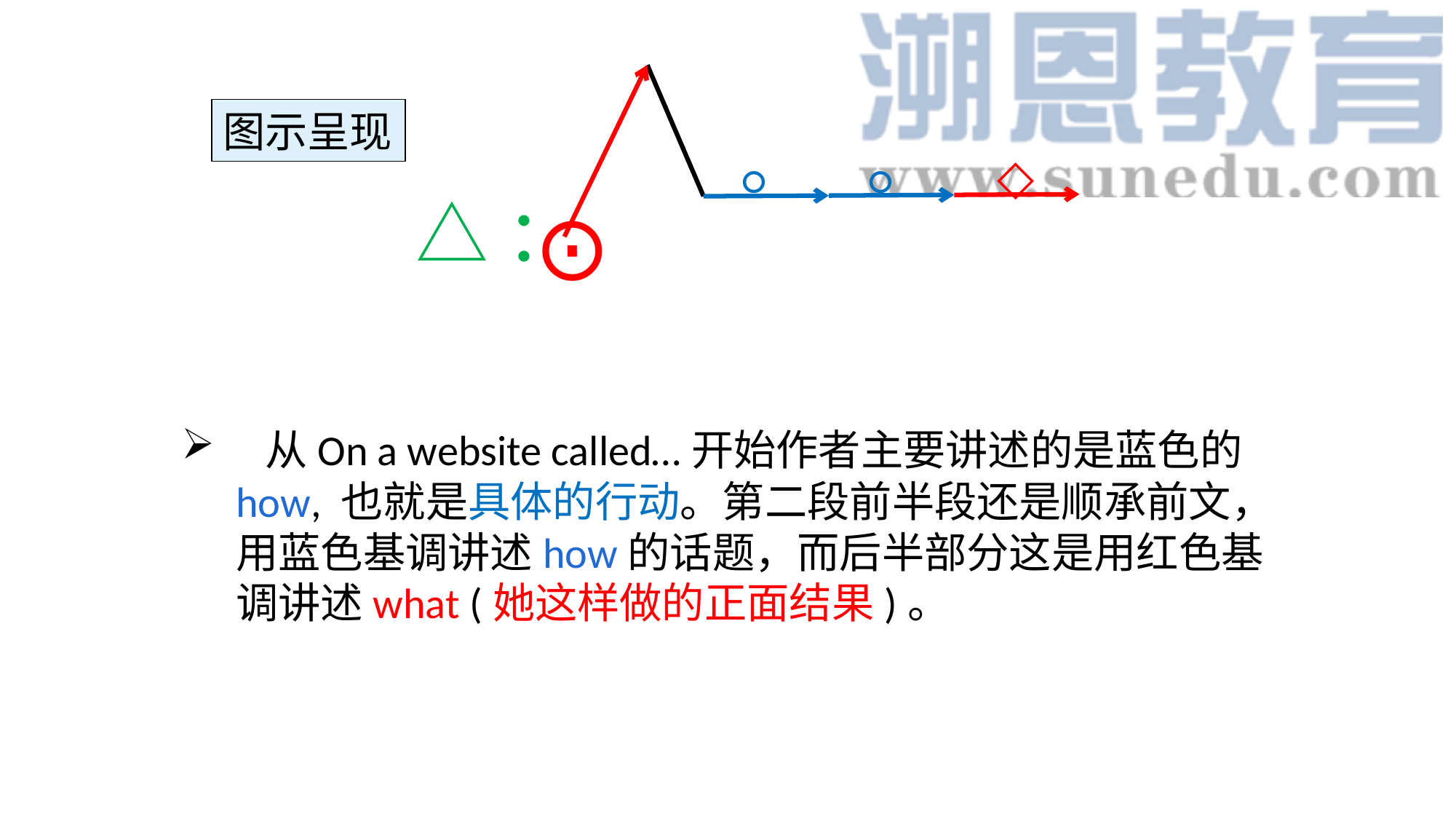

图示呈现
◇
○
○
△：
⊙
  从On a website called…开始作者主要讲述的是蓝色的how, 也就是具体的行动。第二段前半段还是顺承前文，用蓝色基调讲述how的话题，而后半部分这是用红色基调讲述what (她这样做的正面结果)。